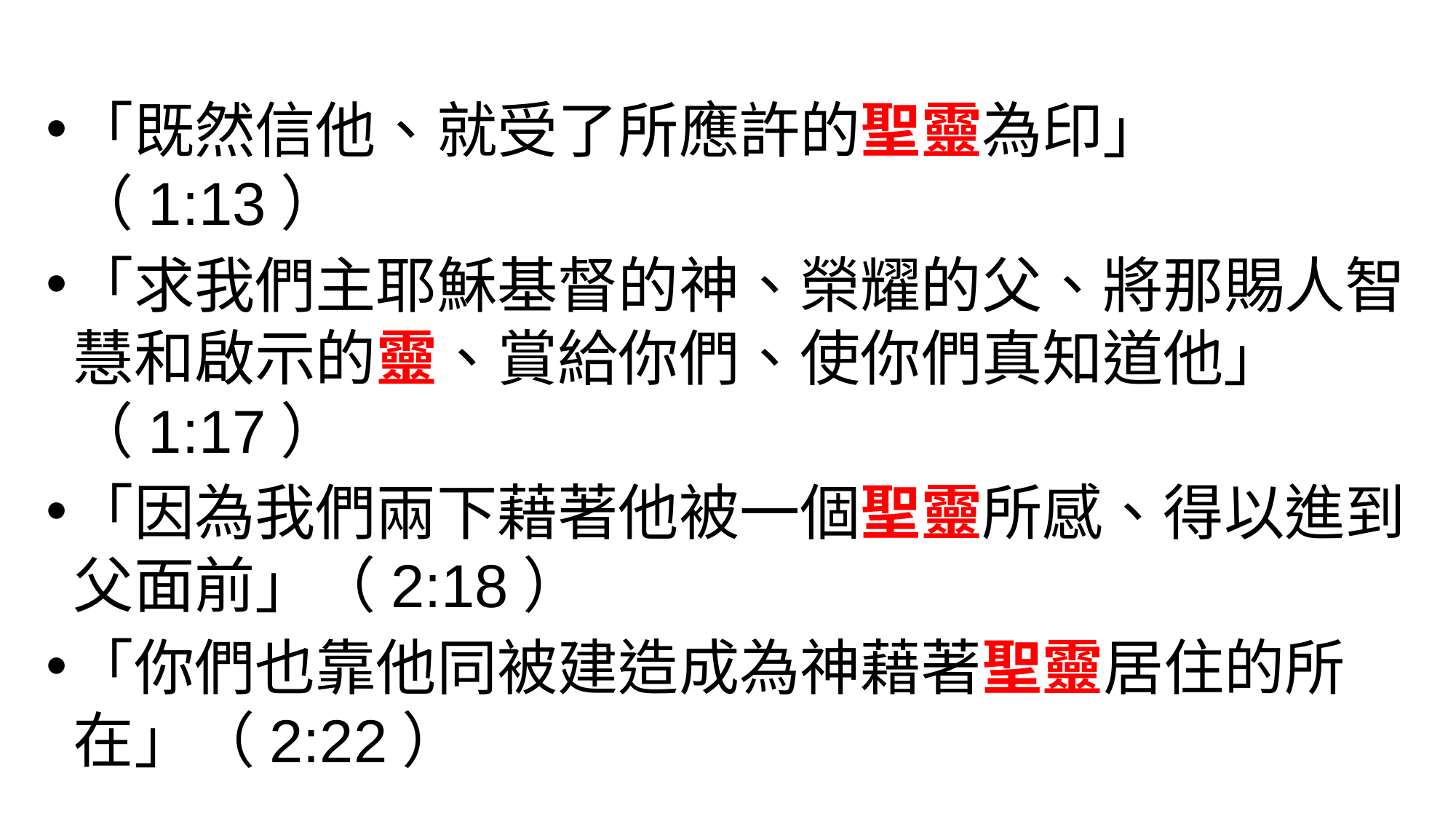

# 第一章
「既然信他、就受了所應許的聖靈為印」（1:13）
「求我們主耶穌基督的神、榮耀的父、將那賜人智慧和啟示的靈、賞給你們、使你們真知道他」（1:17）
「因為我們兩下藉著他被一個聖靈所感、得以進到父面前」（2:18）
「你們也靠他同被建造成為神藉著聖靈居住的所在」（2:22）